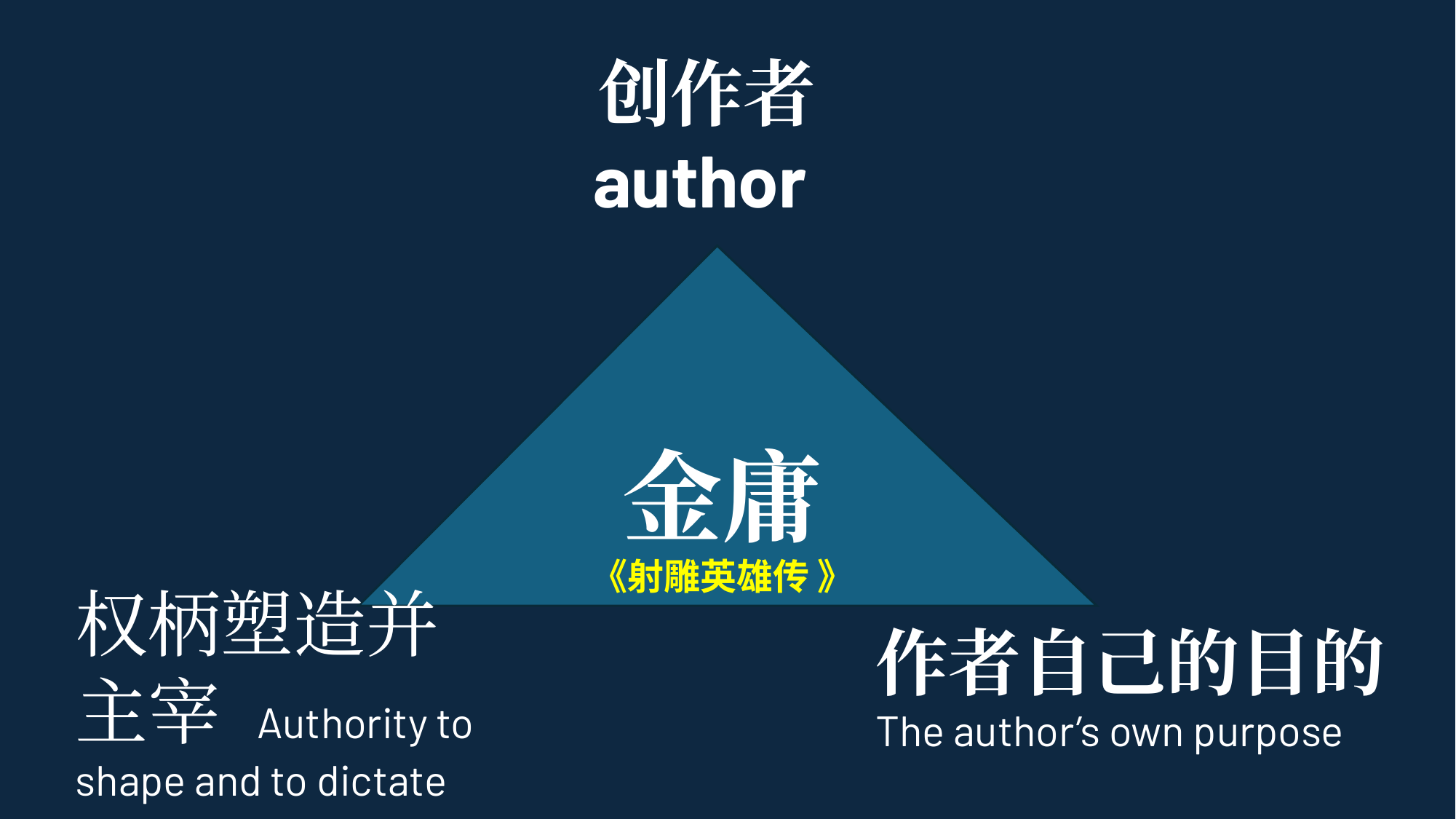

创作者
author
金庸
《射雕英雄传 》
权柄塑造并主宰 Authority to shape and to dictate
作者自己的目的
The author’s own purpose